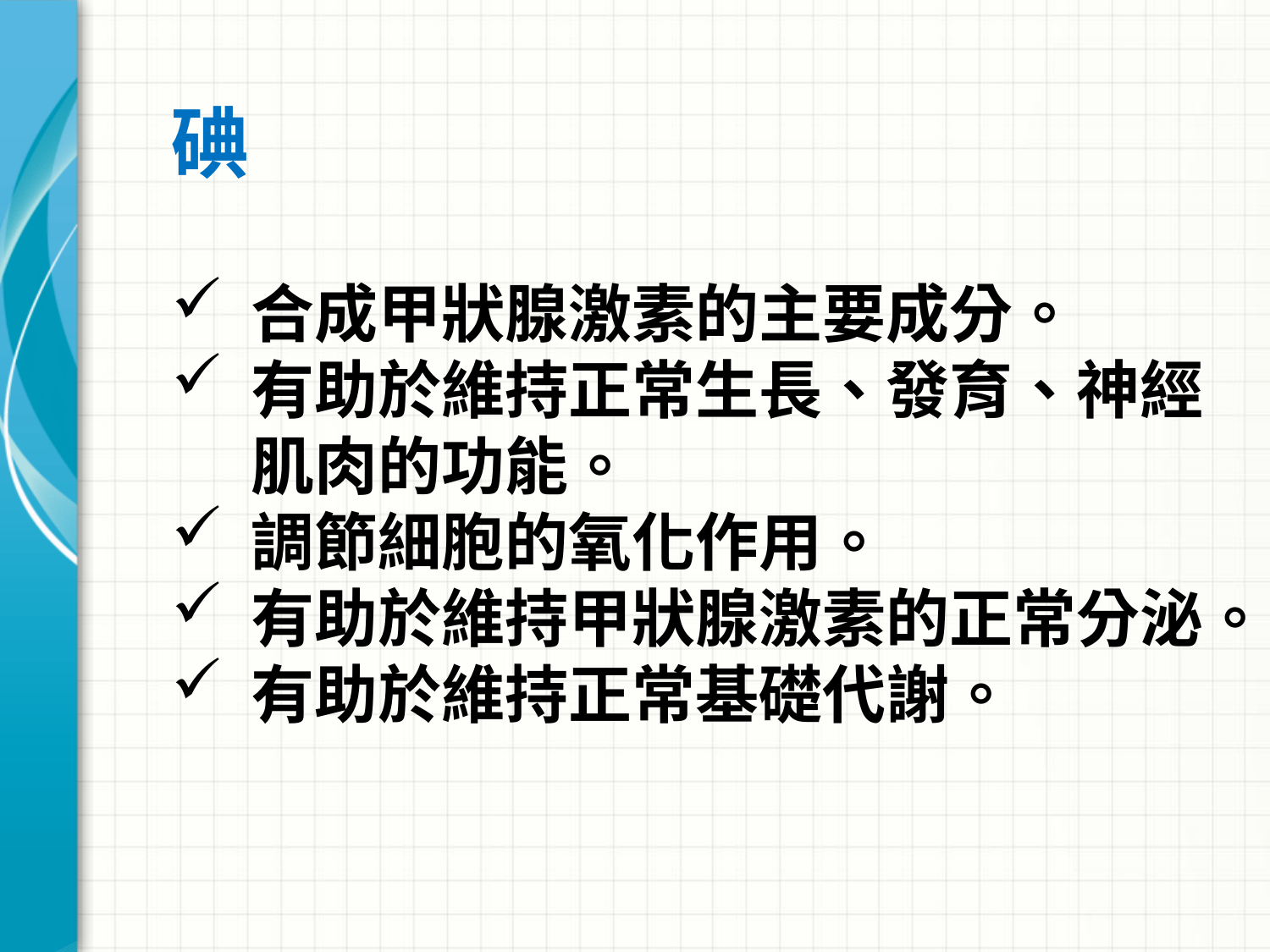

# 碘
合成甲狀腺激素的主要成分。
有助於維持正常生長、發育、神經肌肉的功能。
調節細胞的氧化作用。
有助於維持甲狀腺激素的正常分泌。
有助於維持正常基礎代謝。